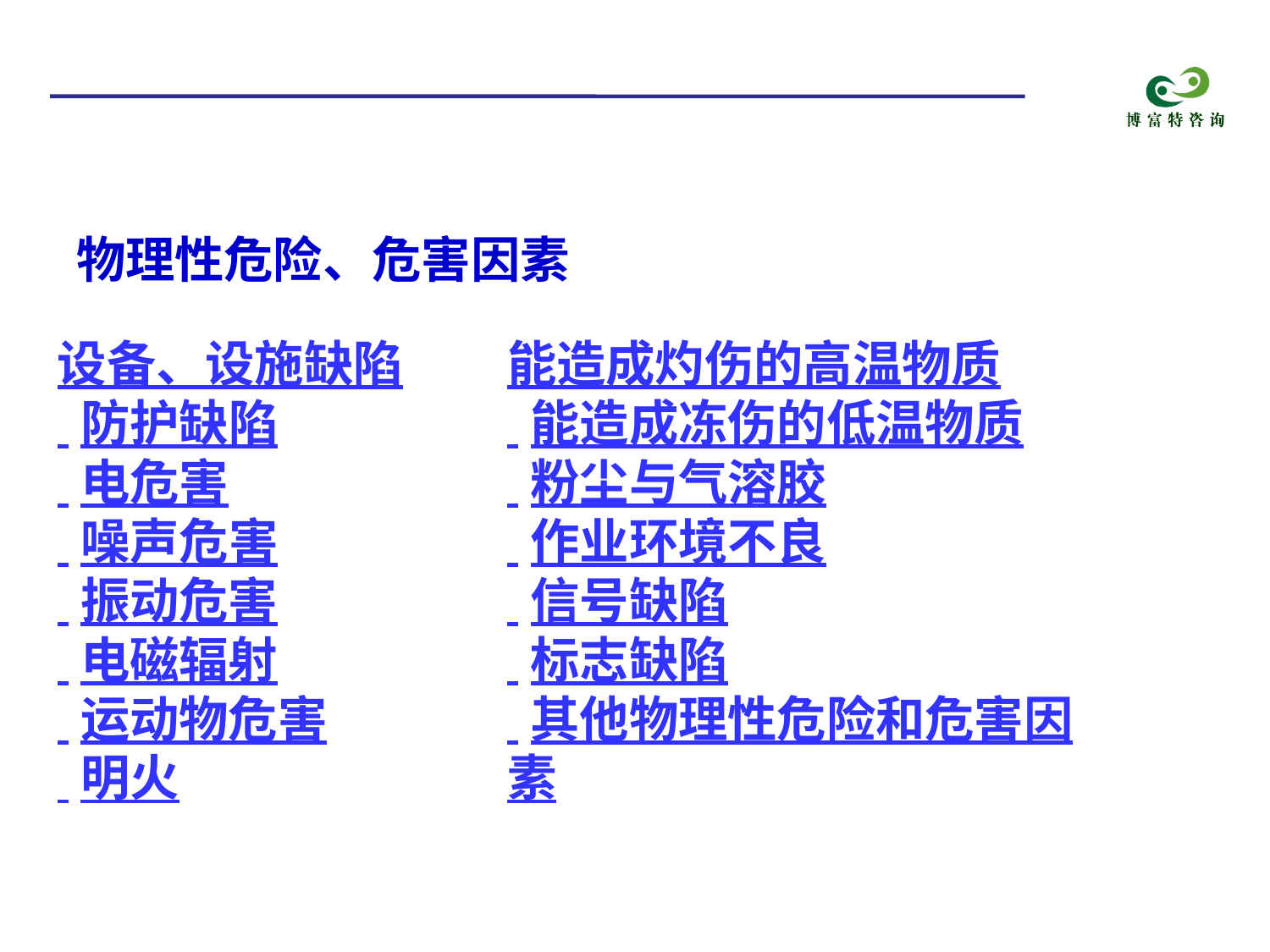

物理性危险、危害因素

设备、设施缺陷
 防护缺陷
 电危害
 噪声危害
 振动危害
 电磁辐射
 运动物危害
 明火
能造成灼伤的高温物质
 能造成冻伤的低温物质
 粉尘与气溶胶
 作业环境不良
 信号缺陷
 标志缺陷
 其他物理性危险和危害因素